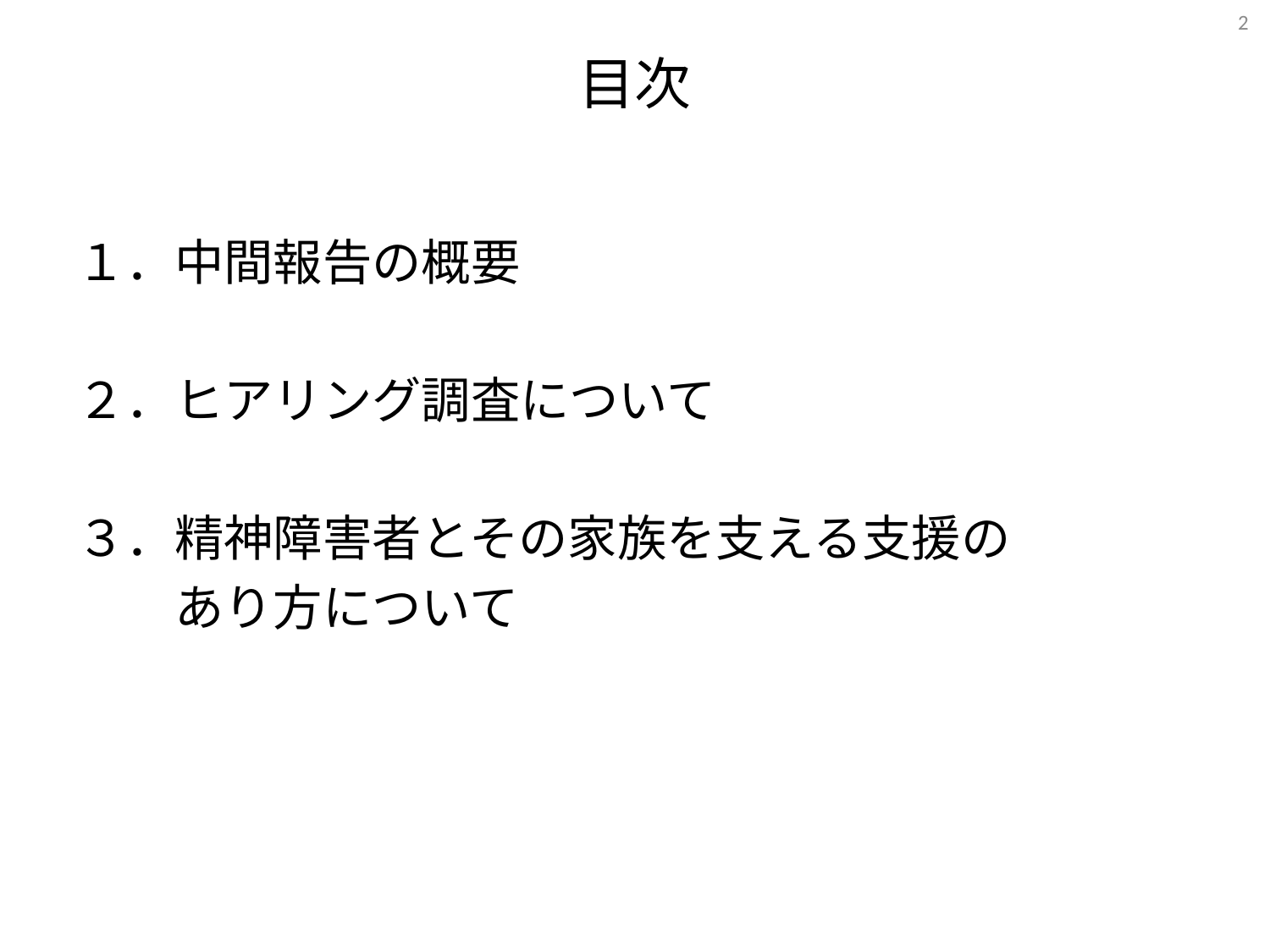

2
# 目次

１．中間報告の概要

２．ヒアリング調査について

３．精神障害者とその家族を支える支援の
　　あり方について